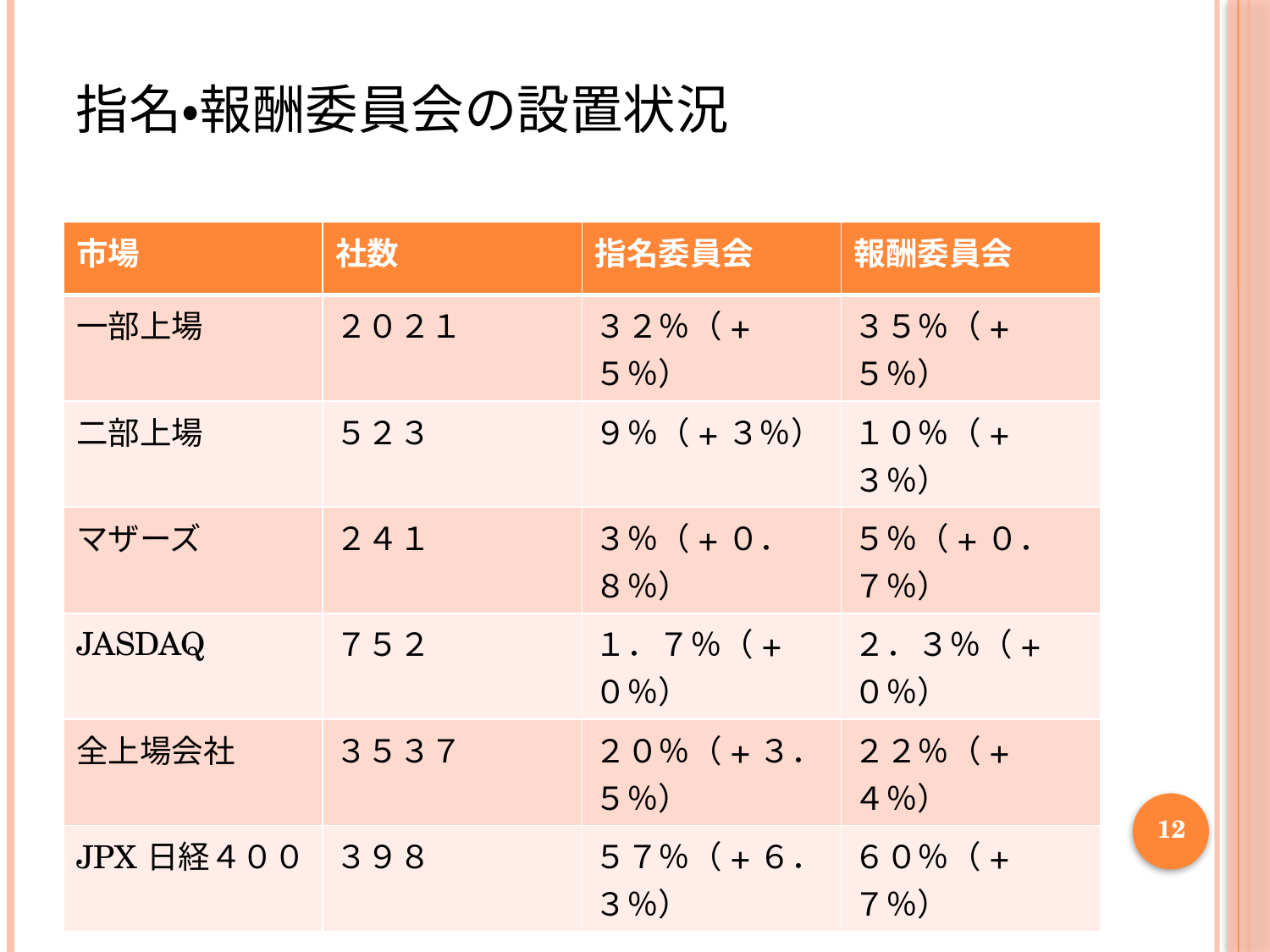

# 指名・報酬委員会の設置状況
| 市場 | 社数 | 指名委員会 | 報酬委員会 |
| --- | --- | --- | --- |
| 一部上場 | ２０２１ | ３２％（+５％） | ３５％（+５％） |
| 二部上場 | ５２３ | ９％（+３％） | １０％（+３％） |
| マザーズ | ２４１ | ３％（+０．８％） | ５％（+０．７％） |
| JASDAQ | ７５２ | １．７％（+０％） | ２．３％（+０％） |
| 全上場会社 | ３５３７ | ２０％（+３．５％） | ２２％（+４％） |
| JPX日経４００ | ３９８ | ５７％（+６．３％） | ６０％（+７％） |
12